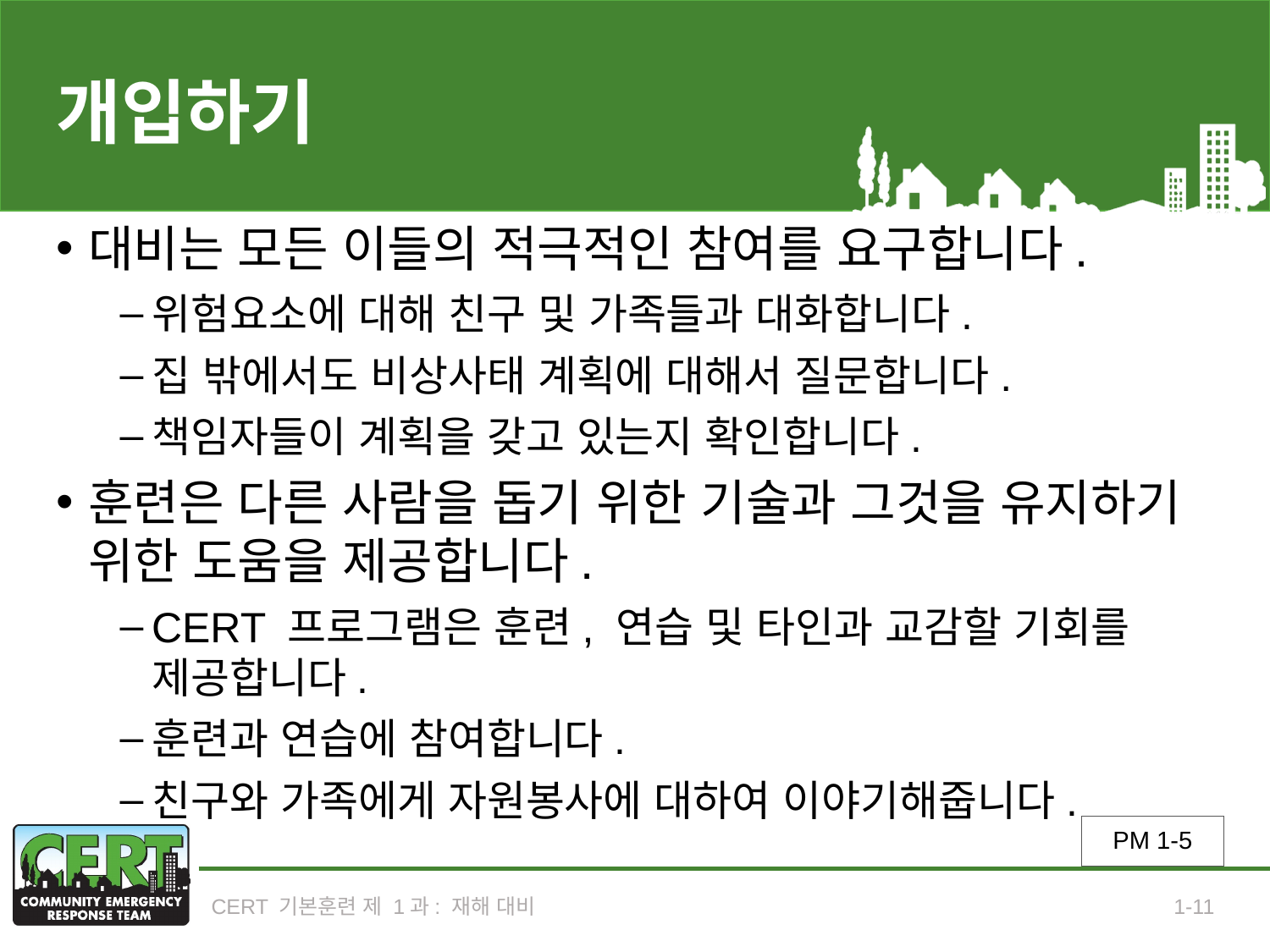

# 개입하기
대비는 모든 이들의 적극적인 참여를 요구합니다.
위험요소에 대해 친구 및 가족들과 대화합니다.
집 밖에서도 비상사태 계획에 대해서 질문합니다.
책임자들이 계획을 갖고 있는지 확인합니다.
훈련은 다른 사람을 돕기 위한 기술과 그것을 유지하기 위한 도움을 제공합니다.
CERT 프로그램은 훈련, 연습 및 타인과 교감할 기회를 제공합니다.
훈련과 연습에 참여합니다.
친구와 가족에게 자원봉사에 대하여 이야기해줍니다.

PM 1-5
CERT 기본훈련 제 1과: 재해 대비
1-11